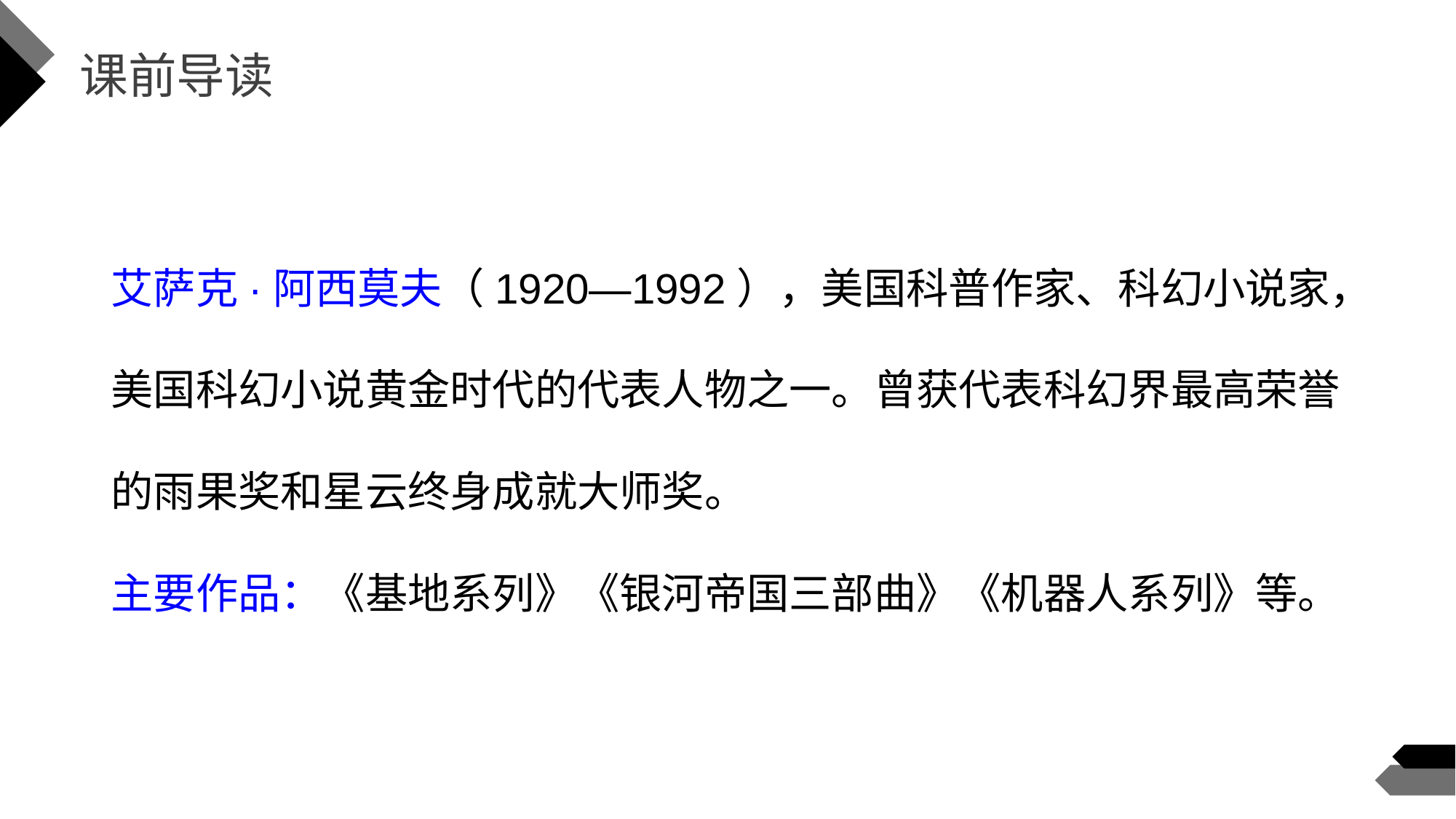

课前导读
艾萨克·阿西莫夫（1920—1992），美国科普作家、科幻小说家，美国科幻小说黄金时代的代表人物之一。曾获代表科幻界最高荣誉的雨果奖和星云终身成就大师奖。
主要作品：《基地系列》《银河帝国三部曲》《机器人系列》等。